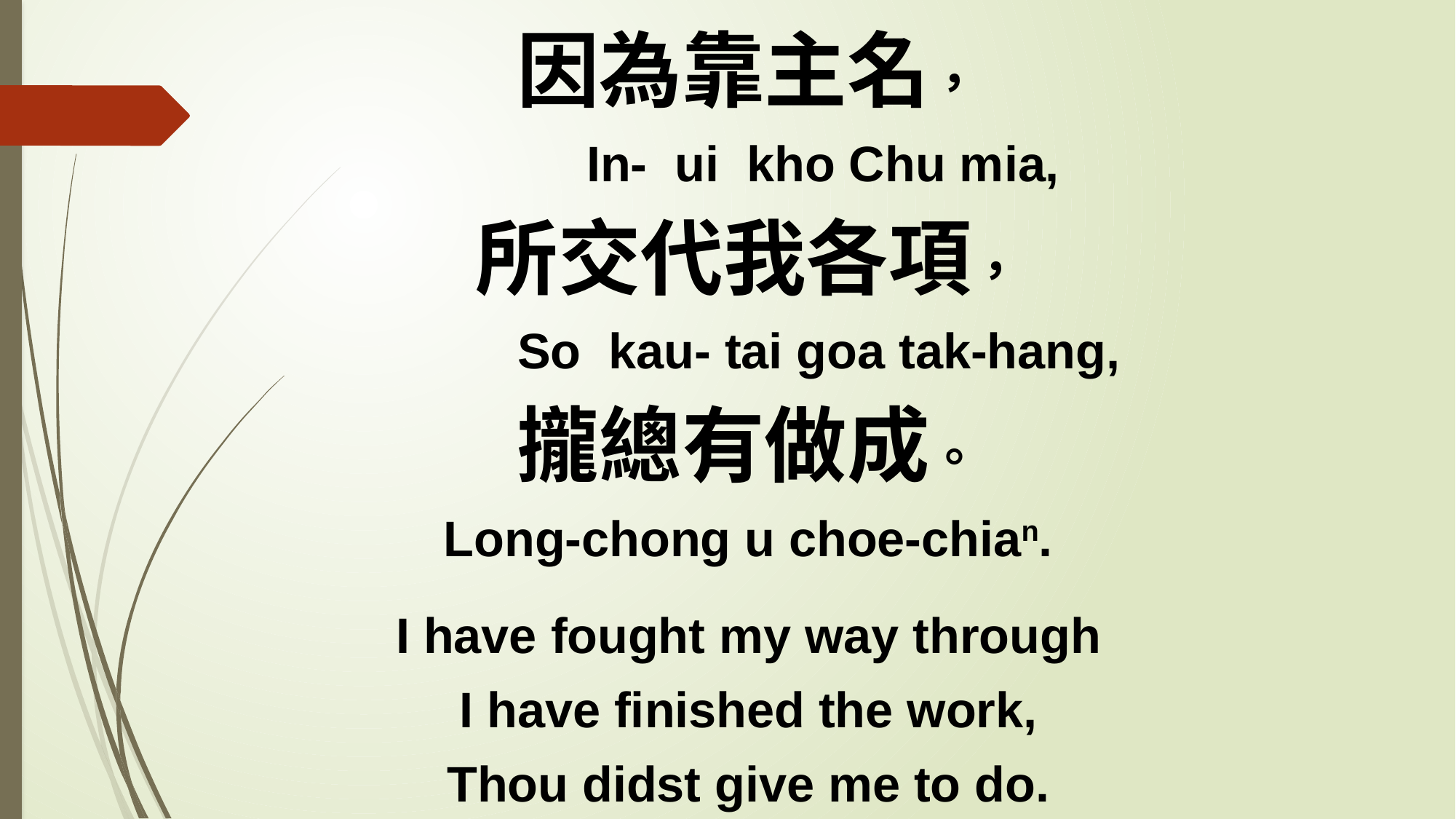

因為靠主名，
                          In-  ui  kho Chu mia,
所交代我各項，
                     So  kau- tai goa tak-hang,
攏總有做成。
Long-chong u choe-chian.

I have fought my way through
I have finished the work,
Thou didst give me to do.